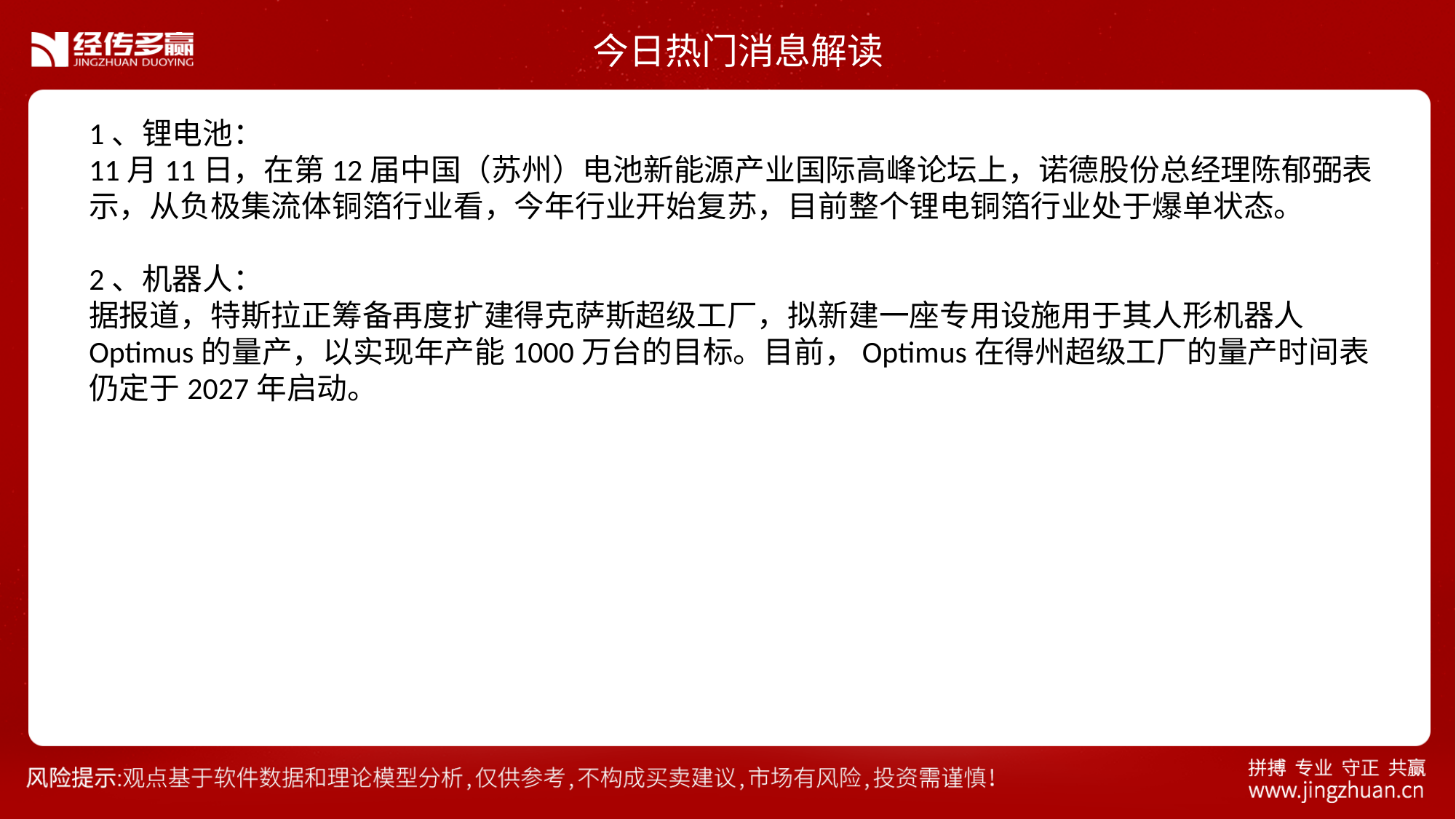

今日热门消息解读
1、锂电池：
11月11日，在第12届中国（苏州）电池新能源产业国际高峰论坛上，诺德股份总经理陈郁弼表示，从负极集流体铜箔行业看，今年行业开始复苏，目前整个锂电铜箔行业处于爆单状态。

2、机器人：
据报道，特斯拉正筹备再度扩建得克萨斯超级工厂，拟新建一座专用设施用于其人形机器人Optimus的量产，以实现年产能1000万台的目标。目前，Optimus在得州超级工厂的量产时间表仍定于2027年启动。